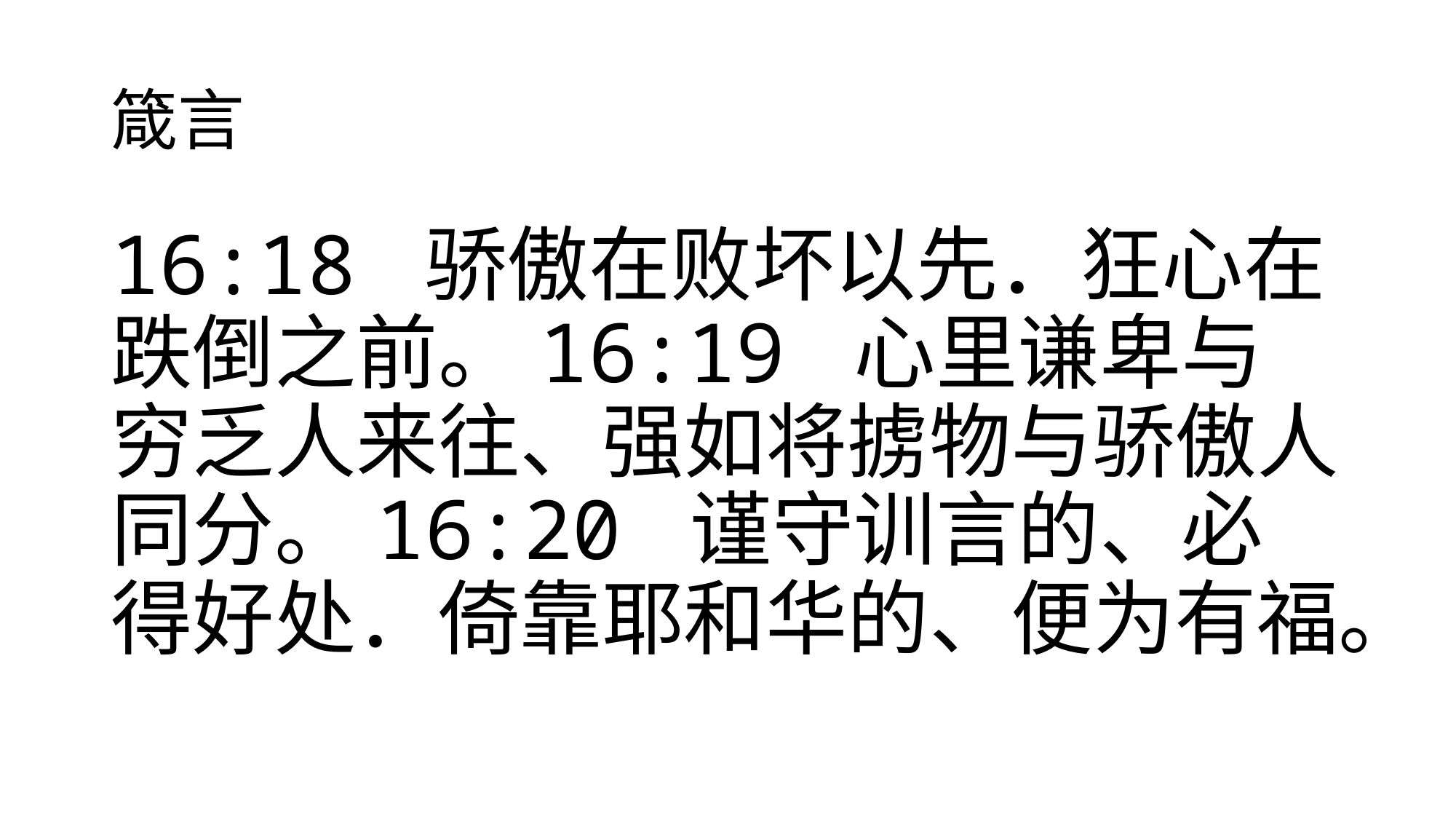

# 箴言
16:18 骄傲在败坏以先．狂心在跌倒之前。16:19 心里谦卑与穷乏人来往、强如将掳物与骄傲人同分。16:20 谨守训言的、必得好处．倚靠耶和华的、便为有福。